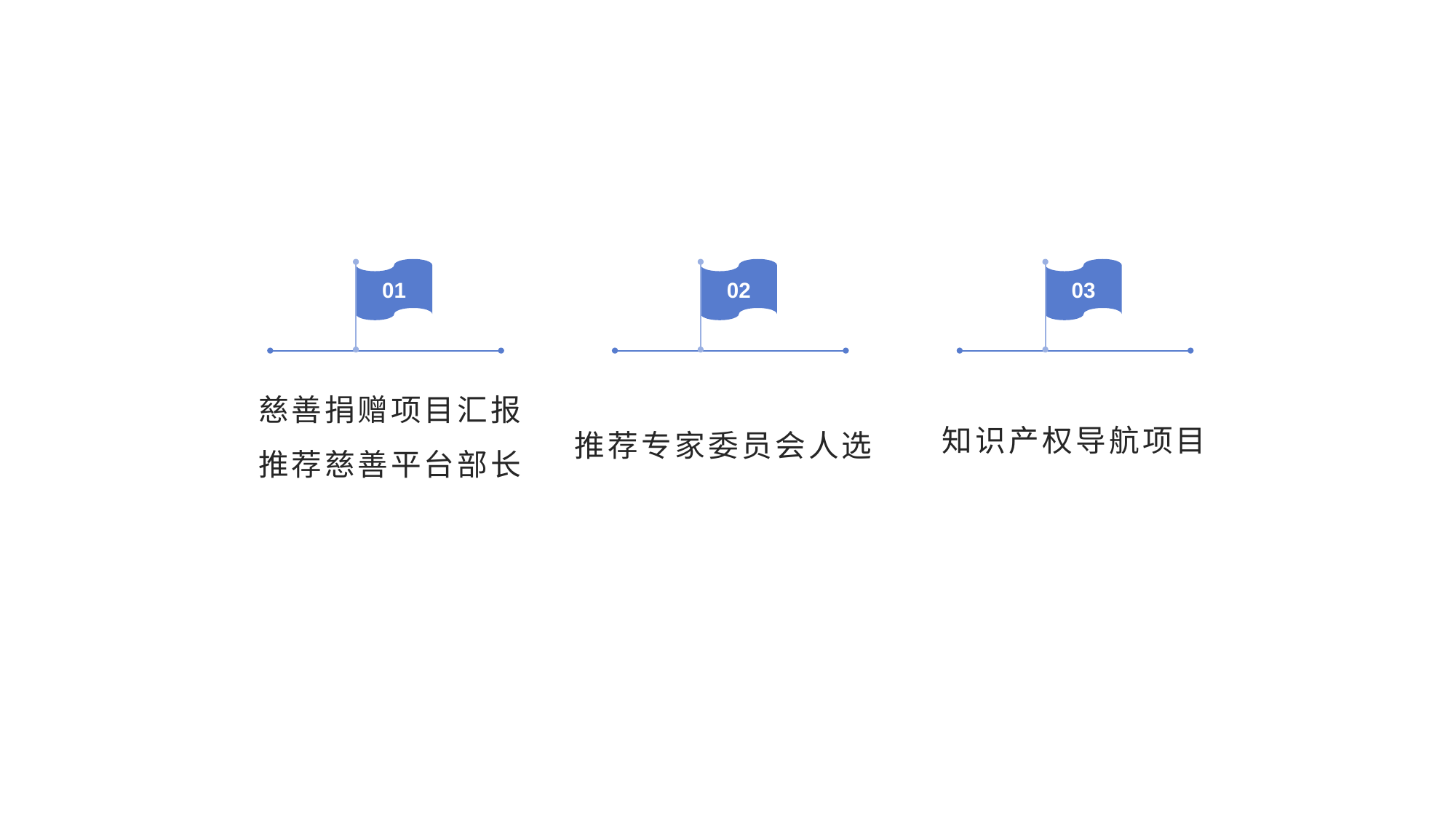

01
02
03
慈善捐赠项目汇报推荐慈善平台部长
知识产权导航项目
推荐专家委员会人选